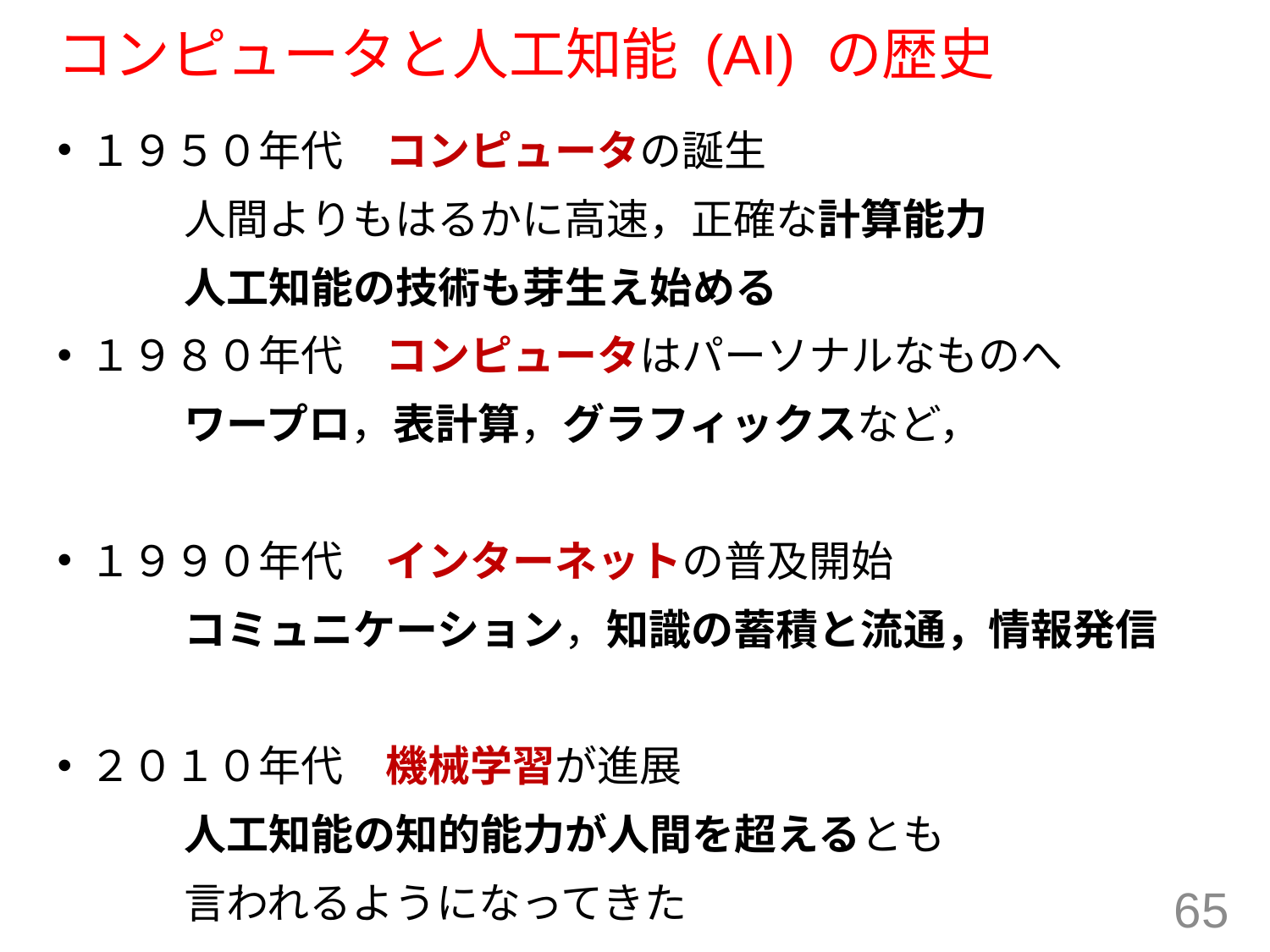

# コンピュータと人工知能 (AI) の歴史
１９５０年代　コンピュータの誕生
	人間よりもはるかに高速，正確な計算能力
　　　人工知能の技術も芽生え始める
１９８０年代　コンピュータはパーソナルなものへ
	ワープロ，表計算，グラフィックスなど，

１９９０年代　インターネットの普及開始
	コミュニケーション，知識の蓄積と流通，情報発信

２０１０年代　機械学習が進展
	人工知能の知的能力が人間を超えるとも
　　　言われるようになってきた
65